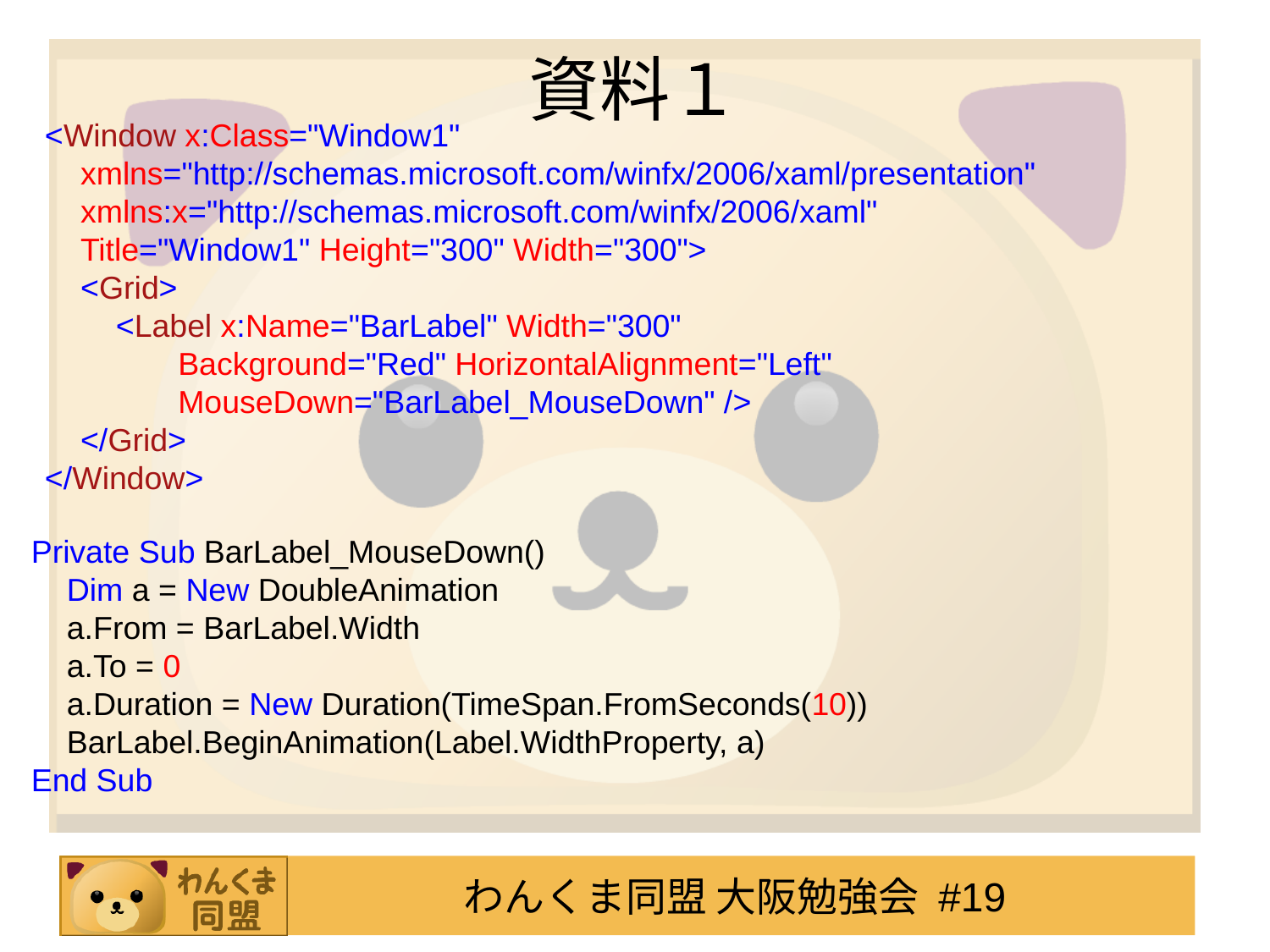

# 資料１
<Window x:Class="Window1"
    xmlns="http://schemas.microsoft.com/winfx/2006/xaml/presentation"
    xmlns:x="http://schemas.microsoft.com/winfx/2006/xaml"
    Title="Window1" Height="300" Width="300">
    <Grid>
        <Label x:Name="BarLabel" Width="300"
               Background="Red" HorizontalAlignment="Left"
               MouseDown="BarLabel_MouseDown" />
    </Grid>
</Window>

Private Sub BarLabel_MouseDown()
    Dim a = New DoubleAnimation
    a.From = BarLabel.Width
    a.To = 0
    a.Duration = New Duration(TimeSpan.FromSeconds(10))
    BarLabel.BeginAnimation(Label.WidthProperty, a)
End Sub